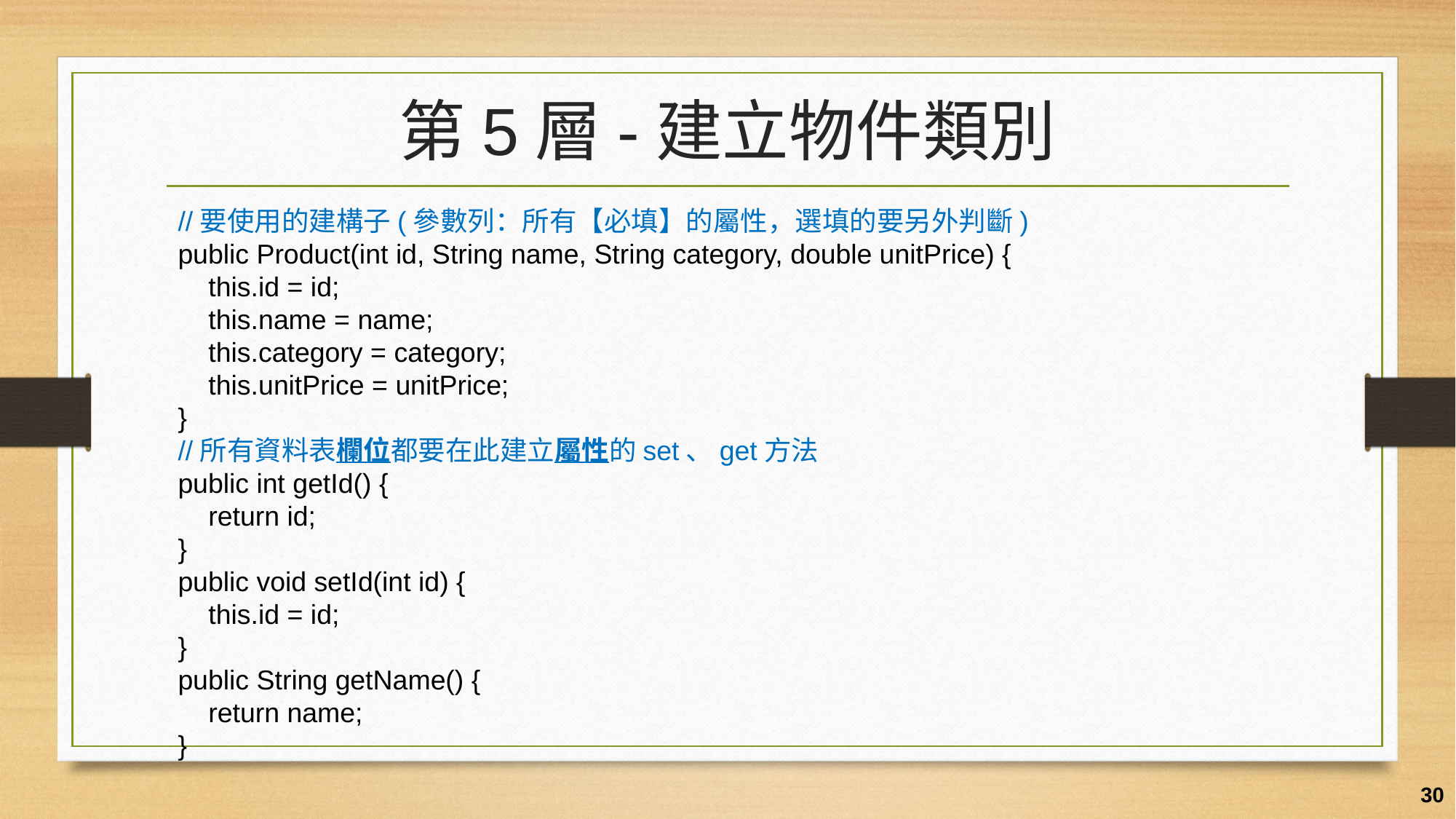

# 第5層-建立物件類別
    //要使用的建構子(參數列：所有【必填】的屬性，選填的要另外判斷)
    public Product(int id, String name, String category, double unitPrice) {
        this.id = id;
        this.name = name;
        this.category = category;
        this.unitPrice = unitPrice;
    }
    //所有資料表欄位都要在此建立屬性的set、get方法
    public int getId() {
        return id;
    }
    public void setId(int id) {
        this.id = id;
    }
    public String getName() {
        return name;
    }
30